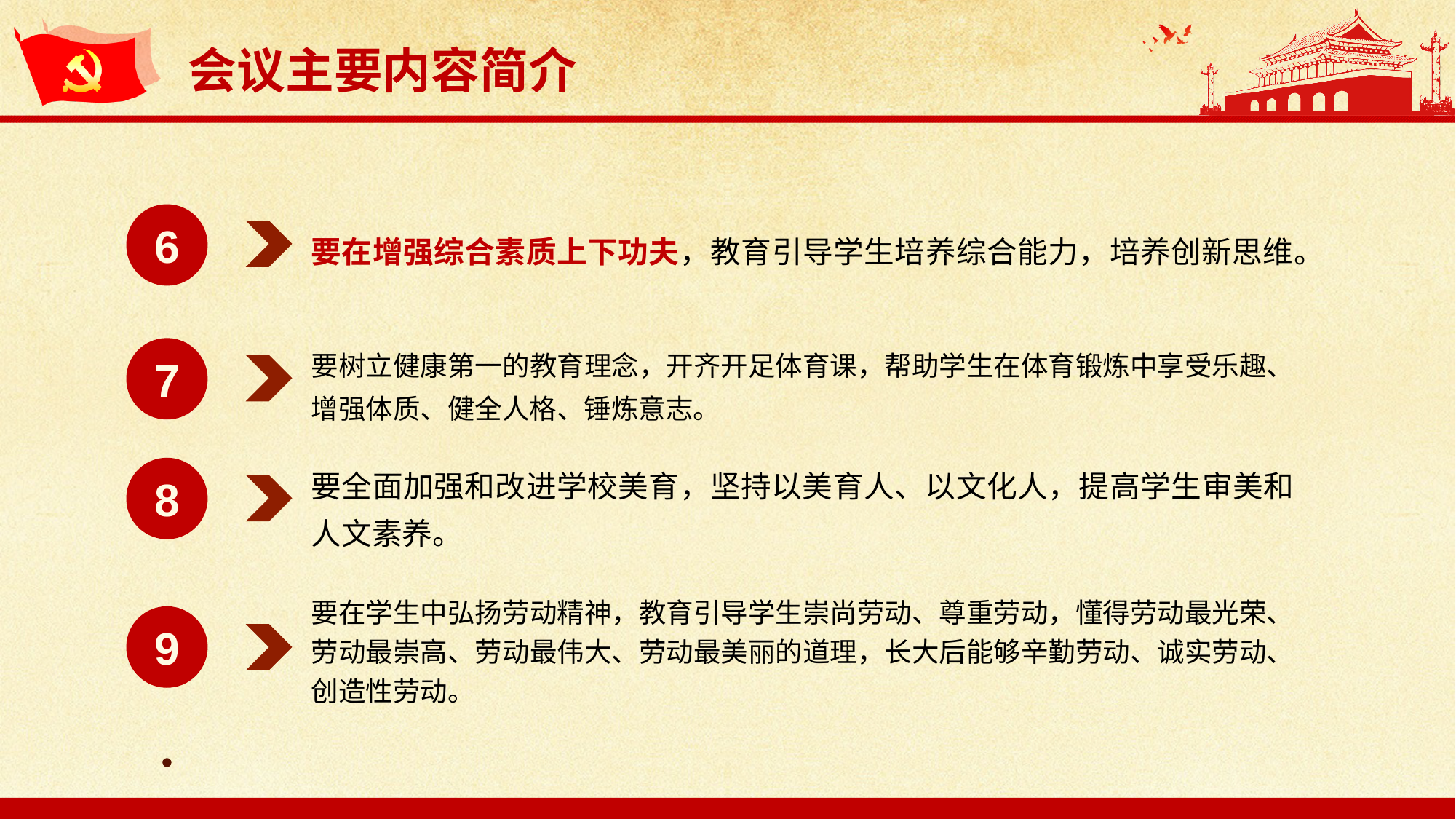

6
要在增强综合素质上下功夫，教育引导学生培养综合能力，培养创新思维。

要树立健康第一的教育理念，开齐开足体育课，帮助学生在体育锻炼中享受乐趣、增强体质、健全人格、锤炼意志。
7

要全面加强和改进学校美育，坚持以美育人、以文化人，提高学生审美和人文素养。
8

要在学生中弘扬劳动精神，教育引导学生崇尚劳动、尊重劳动，懂得劳动最光荣、劳动最崇高、劳动最伟大、劳动最美丽的道理，长大后能够辛勤劳动、诚实劳动、创造性劳动。
9